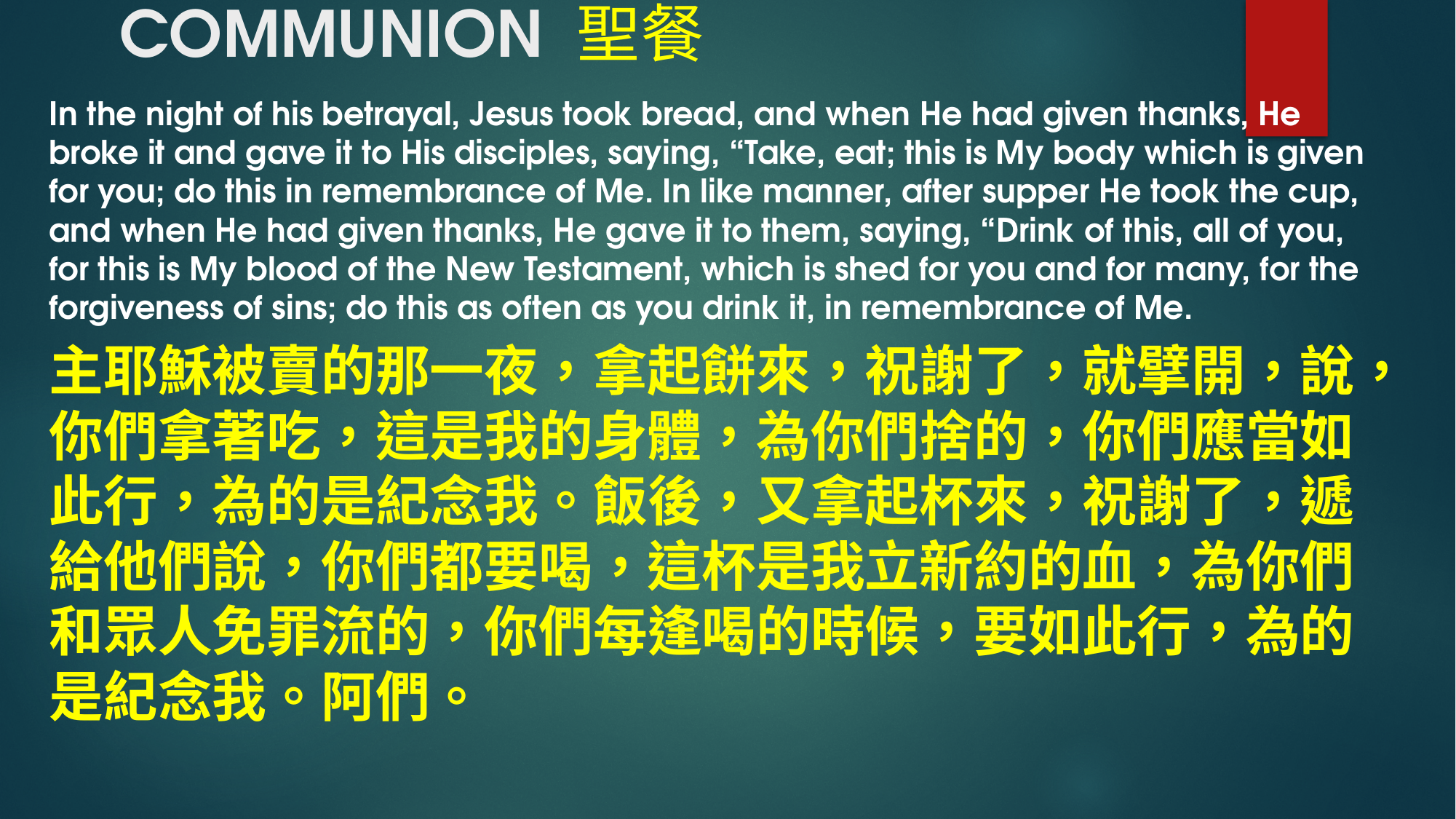

# COMMUNION 聖餐
In the night of his betrayal, Jesus took bread, and when He had given thanks, He broke it and gave it to His disciples, saying, “Take, eat; this is My body which is given for you; do this in remembrance of Me. In like manner, after supper He took the cup, and when He had given thanks, He gave it to them, saying, “Drink of this, all of you, for this is My blood of the New Testament, which is shed for you and for many, for the forgiveness of sins; do this as often as you drink it, in remembrance of Me.
主耶穌被賣的那一夜，拿起餅來，祝謝了，就擘開，說，你們拿著吃，這是我的身體，為你們捨的，你們應當如此行，為的是紀念我。飯後，又拿起杯來，祝謝了，遞給他們說，你們都要喝，這杯是我立新約的血，為你們和眾人免罪流的，你們每逢喝的時候，要如此行，為的是紀念我。阿們。